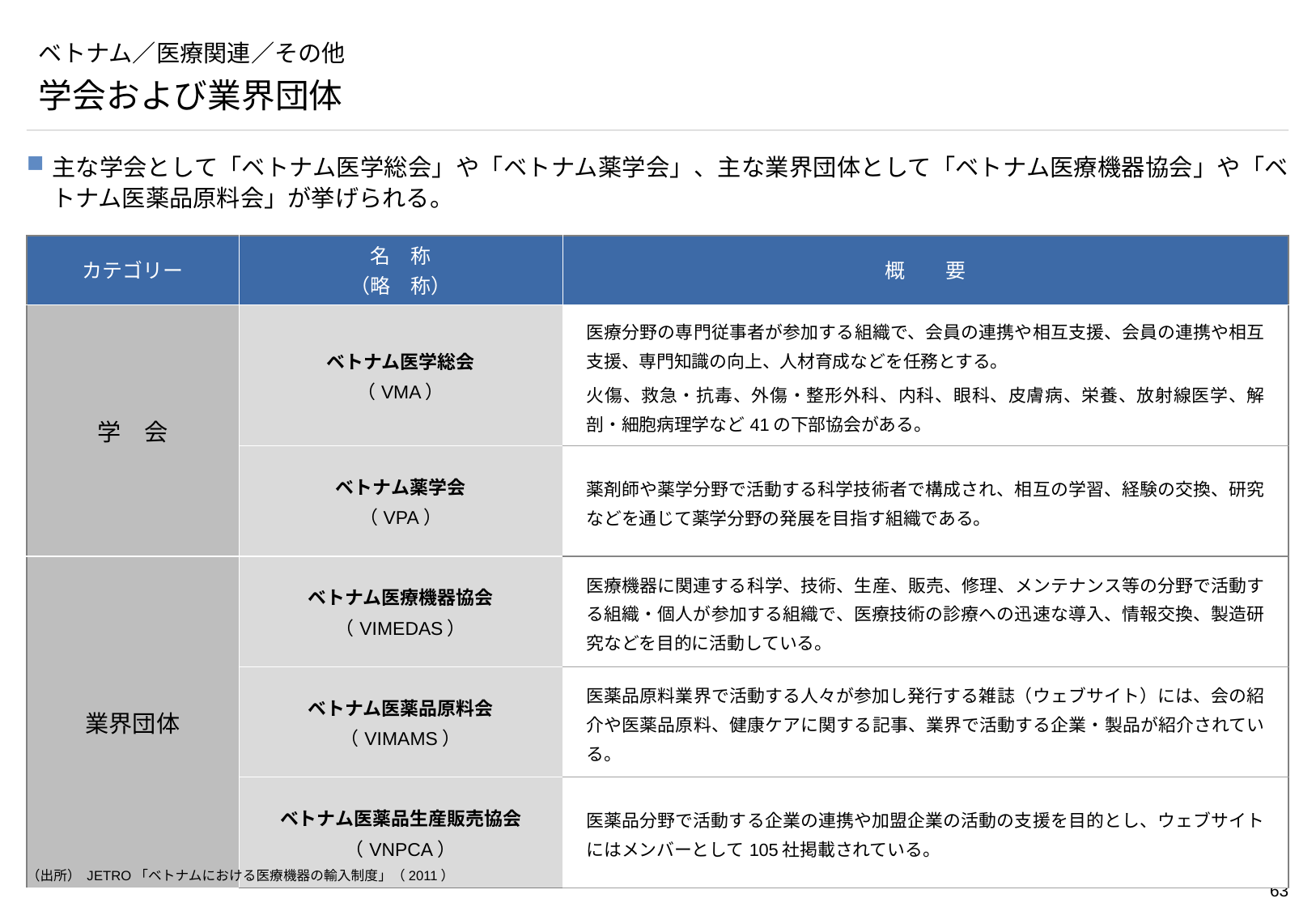

# ベトナム／医療関連／その他
学会および業界団体
主な学会として「ベトナム医学総会」や「ベトナム薬学会」、主な業界団体として「ベトナム医療機器協会」や「ベトナム医薬品原料会」が挙げられる。
| カテゴリー | 名　称 （略　称） | 概　　要 |
| --- | --- | --- |
| 学　会 | ベトナム医学総会 （VMA） | 医療分野の専門従事者が参加する組織で、会員の連携や相互支援、会員の連携や相互支援、専門知識の向上、人材育成などを任務とする。 火傷、救急・抗毒、外傷・整形外科、内科、眼科、皮膚病、栄養、放射線医学、解剖・細胞病理学など41の下部協会がある。 |
|  | ベトナム薬学会 （VPA） | 薬剤師や薬学分野で活動する科学技術者で構成され、相互の学習、経験の交換、研究などを通じて薬学分野の発展を目指す組織である。 |
| 業界団体 | ベトナム医療機器協会 （VIMEDAS） | 医療機器に関連する科学、技術、生産、販売、修理、メンテナンス等の分野で活動する組織・個人が参加する組織で、医療技術の診療への迅速な導入、情報交換、製造研究などを目的に活動している。 |
|  | ベトナム医薬品原料会 （VIMAMS） | 医薬品原料業界で活動する人々が参加し発行する雑誌（ウェブサイト）には、会の紹介や医薬品原料、健康ケアに関する記事、業界で活動する企業・製品が紹介されている。 |
|  | ベトナム医薬品生産販売協会 （VNPCA） | 医薬品分野で活動する企業の連携や加盟企業の活動の支援を目的とし、ウェブサイトにはメンバーとして105社掲載されている。 |
（出所） JETRO「ベトナムにおける医療機器の輸入制度」（2011）